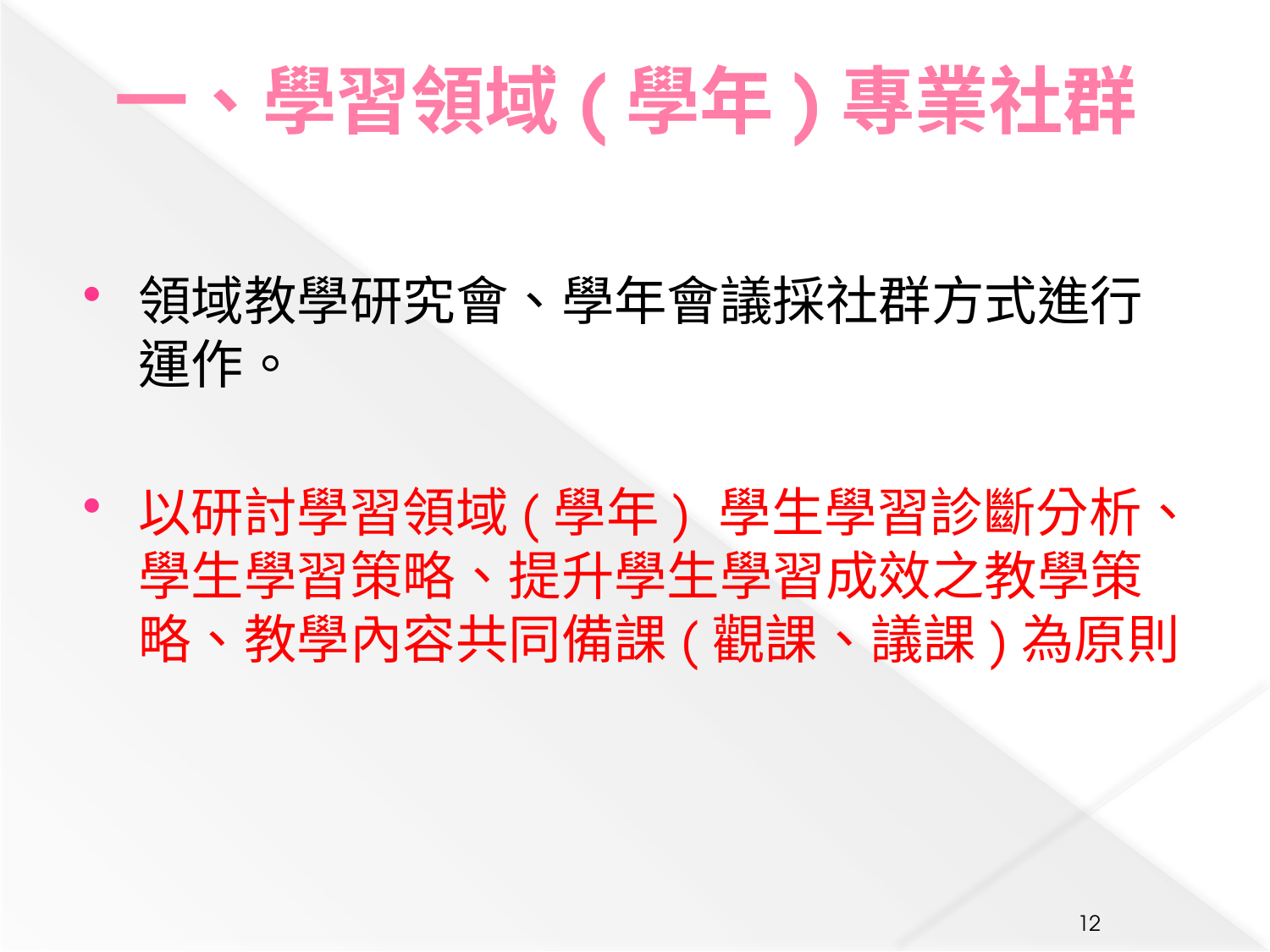

一、學習領域(學年)專業社群
領域教學研究會、學年會議採社群方式進行運作。

以研討學習領域(學年) 學生學習診斷分析、學生學習策略、提升學生學習成效之教學策略、教學內容共同備課(觀課、議課)為原則
12